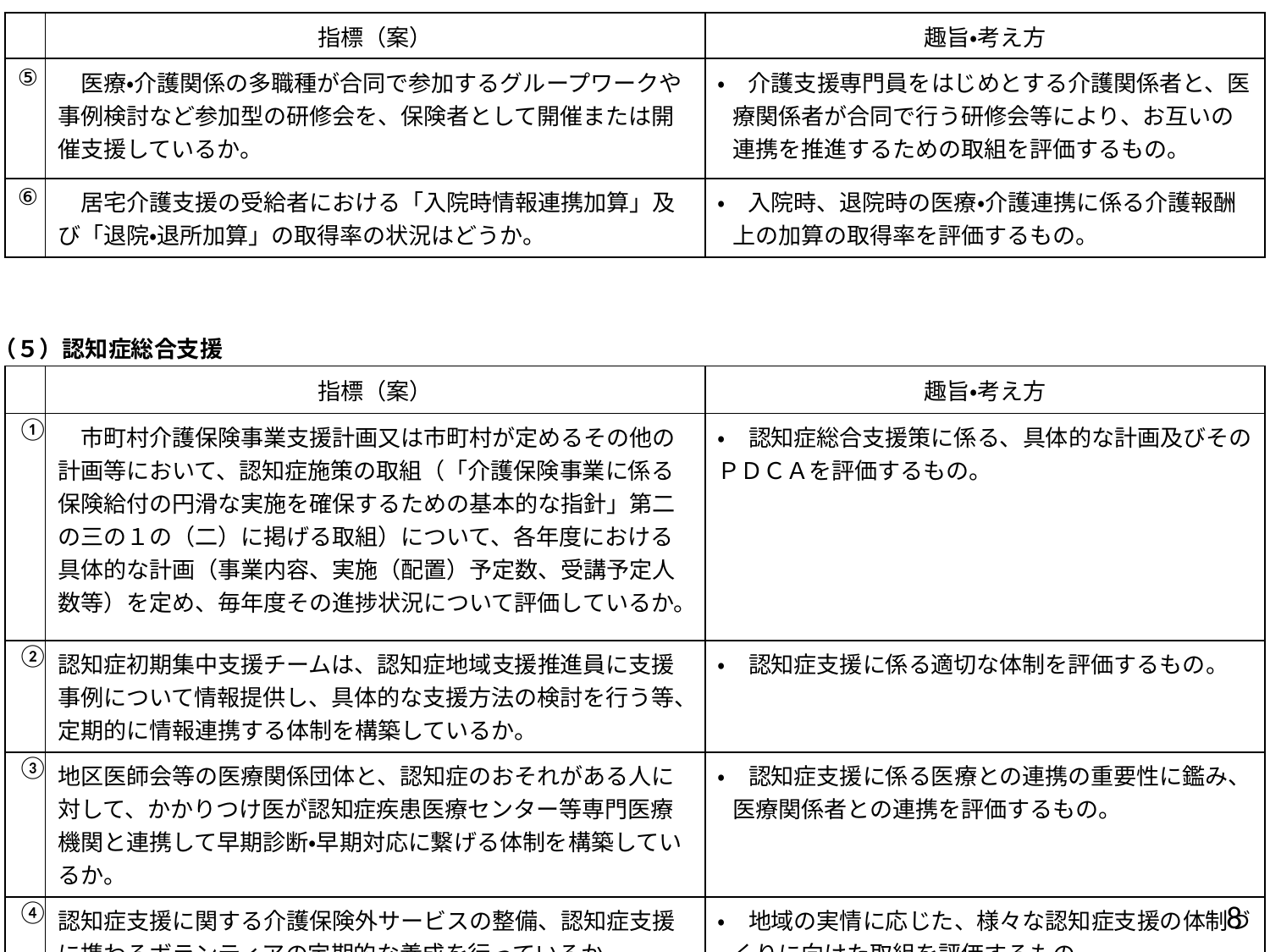

|  | 指標（案） | 趣旨・考え方 |
| --- | --- | --- |
| ⑤ | 医療・介護関係の多職種が合同で参加するグループワークや事例検討など参加型の研修会を、保険者として開催または開催支援しているか。 | ・　介護支援専門員をはじめとする介護関係者と、医療関係者が合同で行う研修会等により、お互いの連携を推進するための取組を評価するもの。 |
| ⑥ | 居宅介護支援の受給者における「入院時情報連携加算」及び「退院・退所加算」の取得率の状況はどうか。 | ・　入院時、退院時の医療・介護連携に係る介護報酬上の加算の取得率を評価するもの。 |
（５）認知症総合支援
|  | 指標（案） | 趣旨・考え方 |
| --- | --- | --- |
| ① | 市町村介護保険事業支援計画又は市町村が定めるその他の計画等において、認知症施策の取組（「介護保険事業に係る保険給付の円滑な実施を確保するための基本的な指針」第二の三の１の（二）に掲げる取組）について、各年度における具体的な計画（事業内容、実施（配置）予定数、受講予定人数等）を定め、毎年度その進捗状況について評価しているか。 | ・　認知症総合支援策に係る、具体的な計画及びそのＰＤＣＡを評価するもの。 |
| ② | 認知症初期集中支援チームは、認知症地域支援推進員に支援事例について情報提供し、具体的な支援方法の検討を行う等、定期的に情報連携する体制を構築しているか。 | ・　認知症支援に係る適切な体制を評価するもの。 |
| ③ | 地区医師会等の医療関係団体と、認知症のおそれがある人に対して、かかりつけ医が認知症疾患医療センター等専門医療機関と連携して早期診断・早期対応に繋げる体制を構築しているか。 | ・　認知症支援に係る医療との連携の重要性に鑑み、医療関係者との連携を評価するもの。 |
| ④ | 認知症支援に関する介護保険外サービスの整備、認知症支援に携わるボランティアの定期的な養成を行っているか。 | ・　地域の実情に応じた、様々な認知症支援の体制づくりに向けた取組を評価するもの。 |
8